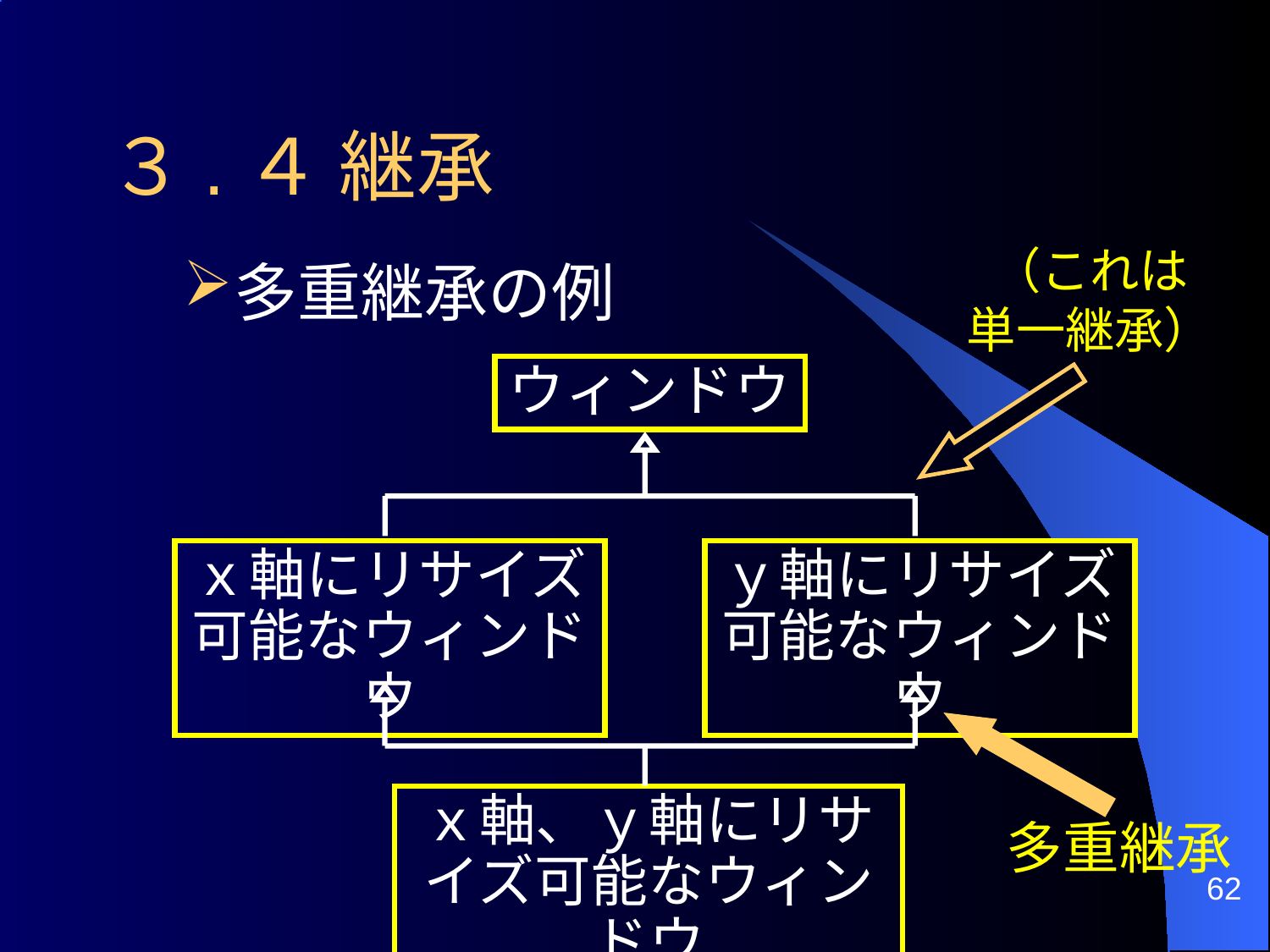

# ３.４ 継承
（これは
単一継承）
多重継承の例
ウィンドウ

ｘ軸にリサイズ
可能なウィンドウ
ｙ軸にリサイズ
可能なウィンドウ

ｘ軸、ｙ軸にリサイズ可能なウィンドウ
多重継承
62